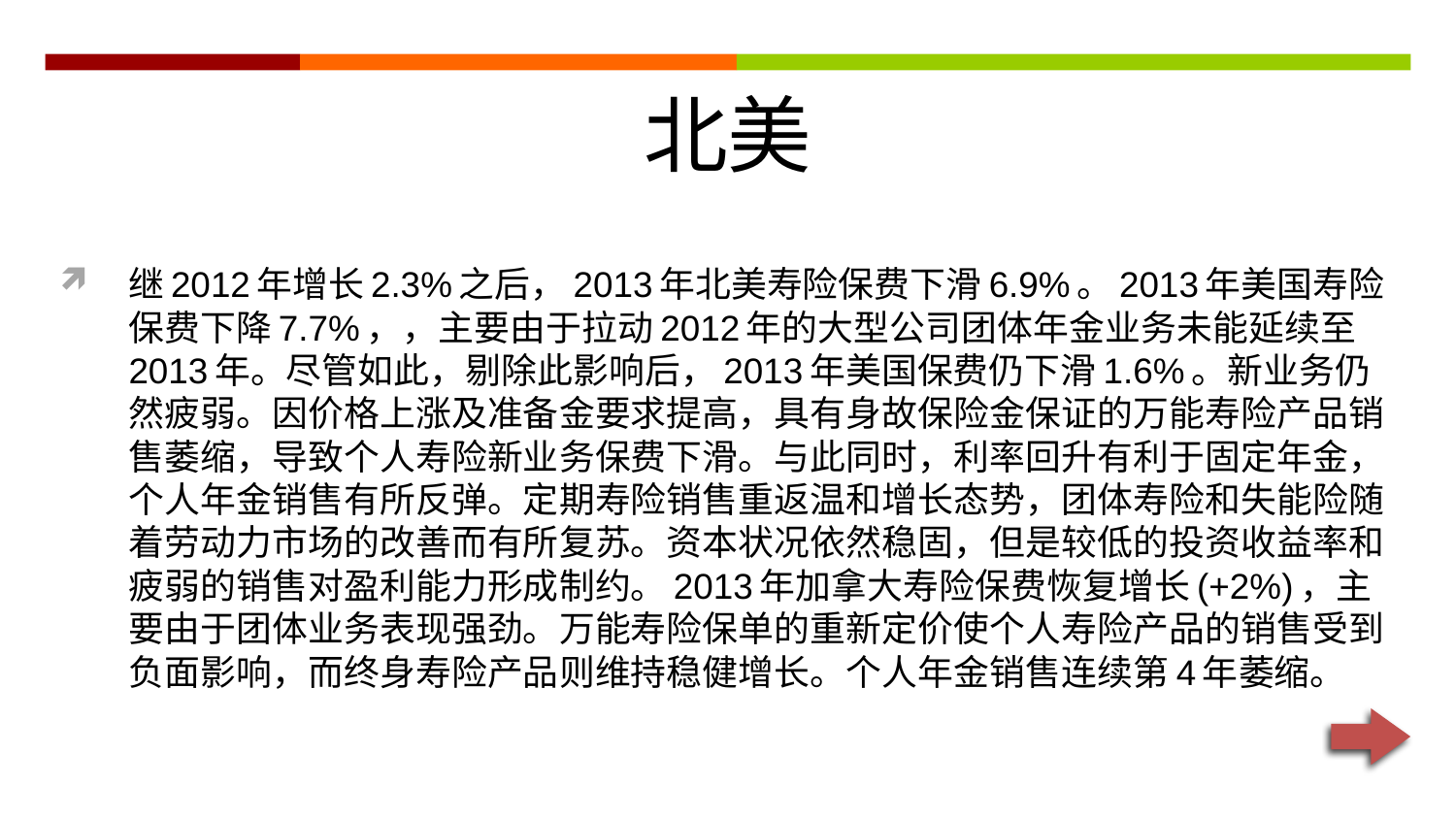

北美
继2012年增长2.3%之后，2013年北美寿险保费下滑6.9%。2013年美国寿险保费下降7.7%，，主要由于拉动2012年的大型公司团体年金业务未能延续至2013年。尽管如此，剔除此影响后，2013年美国保费仍下滑1.6%。新业务仍然疲弱。因价格上涨及准备金要求提高，具有身故保险金保证的万能寿险产品销售萎缩，导致个人寿险新业务保费下滑。与此同时，利率回升有利于固定年金，个人年金销售有所反弹。定期寿险销售重返温和增长态势，团体寿险和失能险随着劳动力市场的改善而有所复苏。资本状况依然稳固，但是较低的投资收益率和疲弱的销售对盈利能力形成制约。2013年加拿大寿险保费恢复增长(+2%)，主要由于团体业务表现强劲。万能寿险保单的重新定价使个人寿险产品的销售受到负面影响，而终身寿险产品则维持稳健增长。个人年金销售连续第4年萎缩。